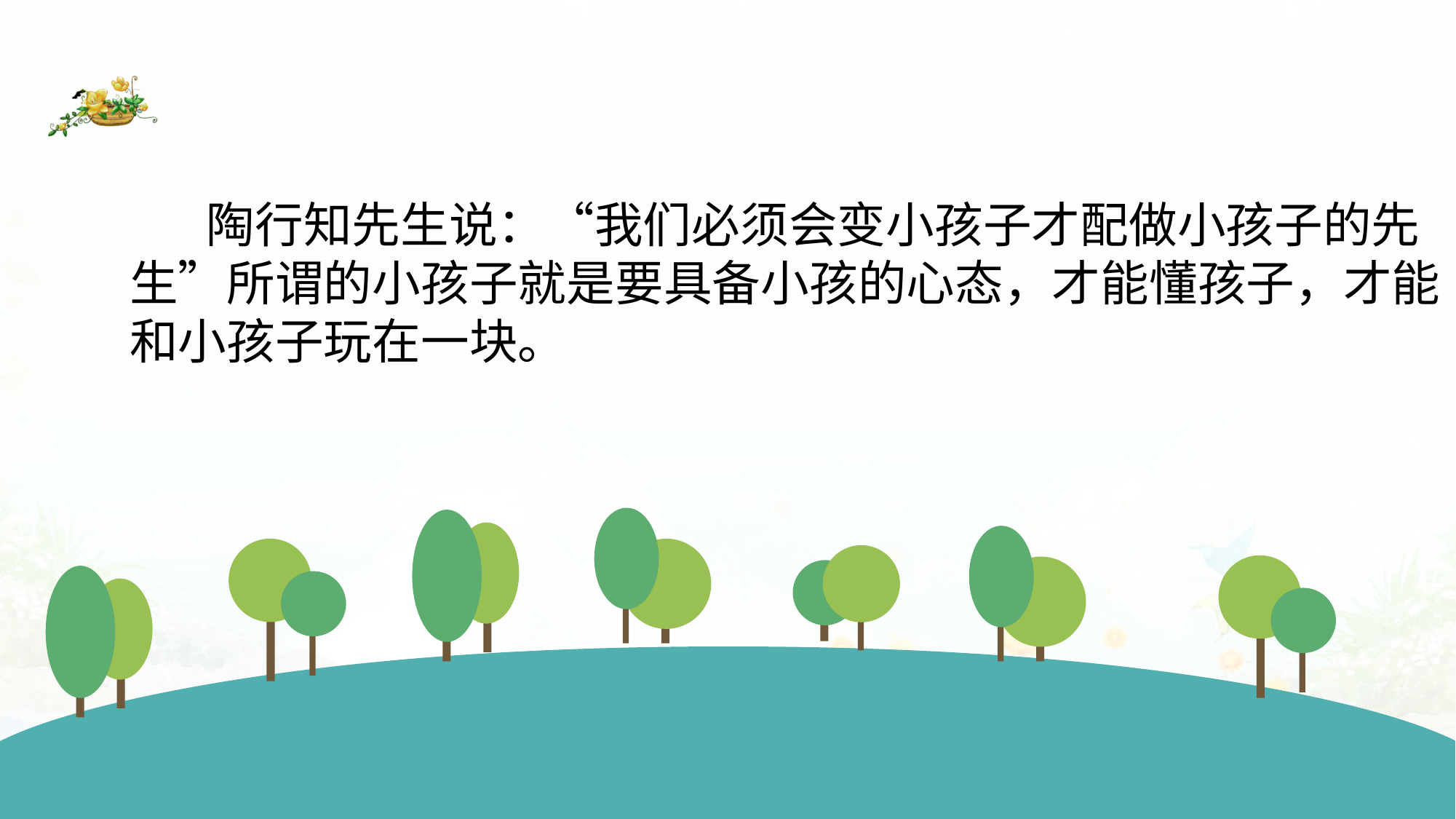

陶行知先生说：“我们必须会变小孩子才配做小孩子的先生”所谓的小孩子就是要具备小孩的心态，才能懂孩子，才能和小孩子玩在一块。